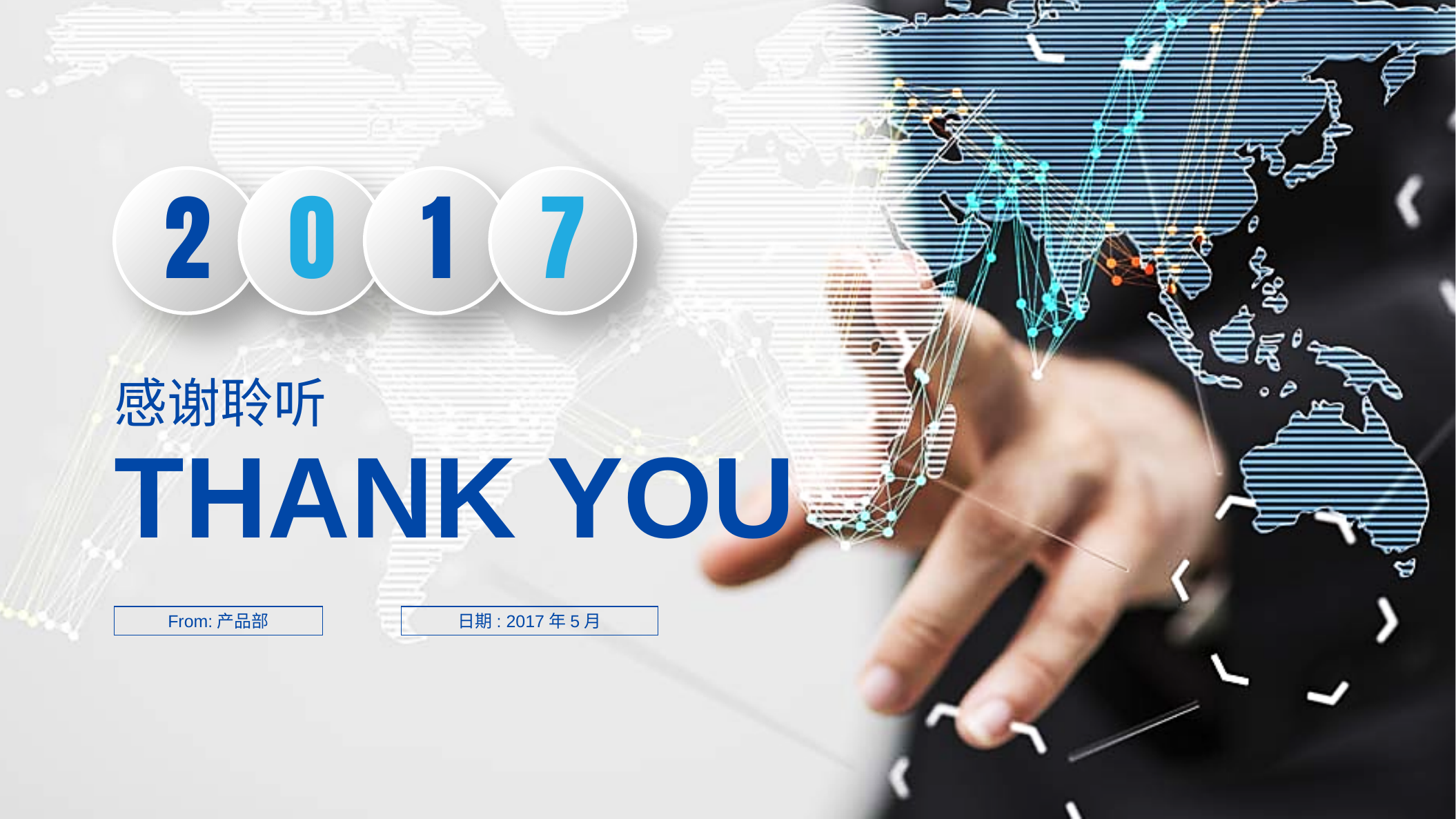

2
0
1
7
感谢聆听
THANK YOU
日期: 2017年5月
From:产品部